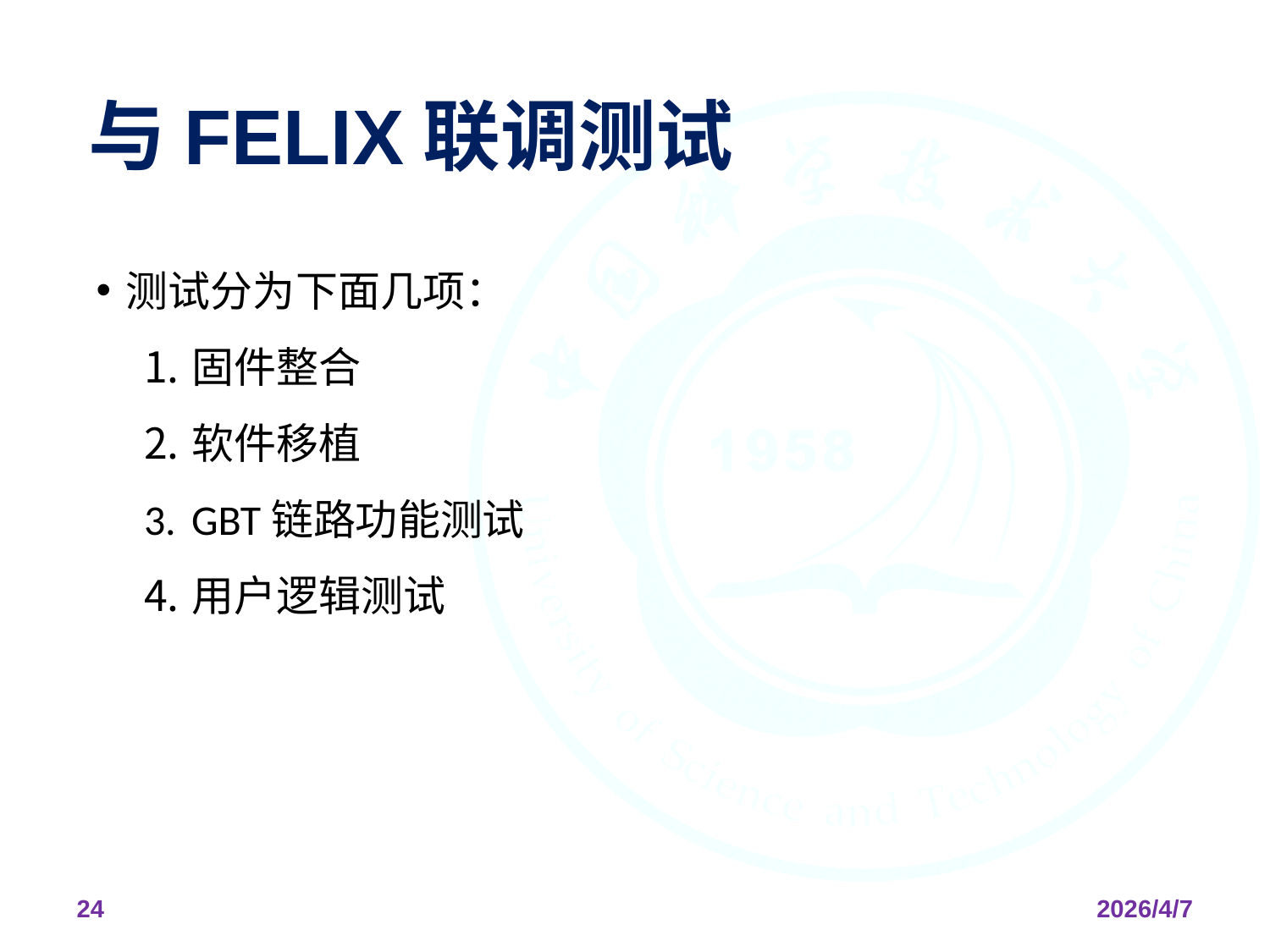

# 与FELIX联调测试
测试分为下面几项：
固件整合
软件移植
GBT链路功能测试
用户逻辑测试
24
2026/4/7